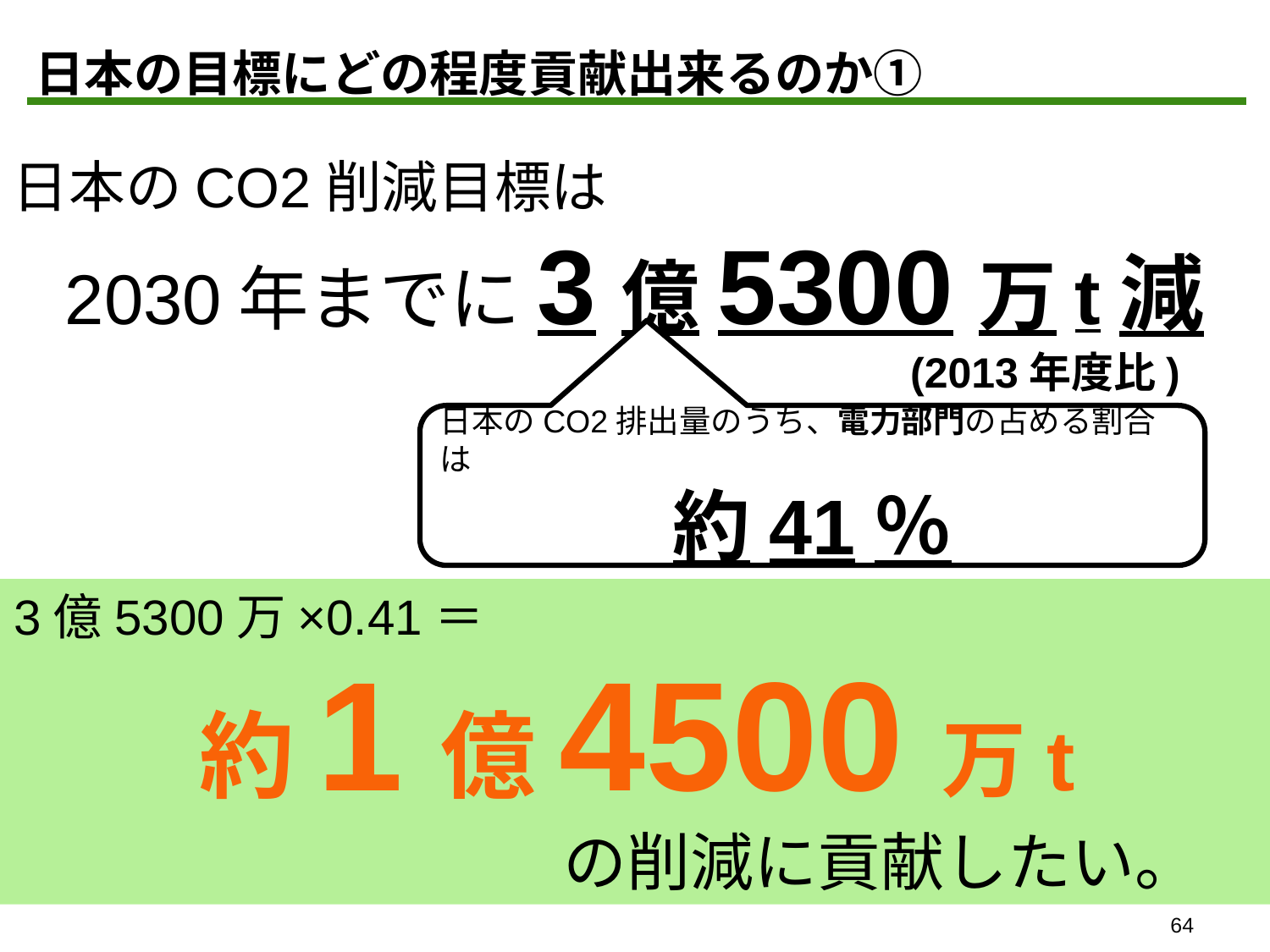

日本の目標にどの程度貢献出来るのか①
日本のCO2削減目標は
2030年までに3億5300万t減
　　　　　　　　　　　　　　　　　　　　　　　(2013年度比)
日本のCO2排出量のうち、電力部門の占める割合は
約41％

約1億4500万t
　　　　の削減に貢献したい。
3億5300万×0.41＝
64